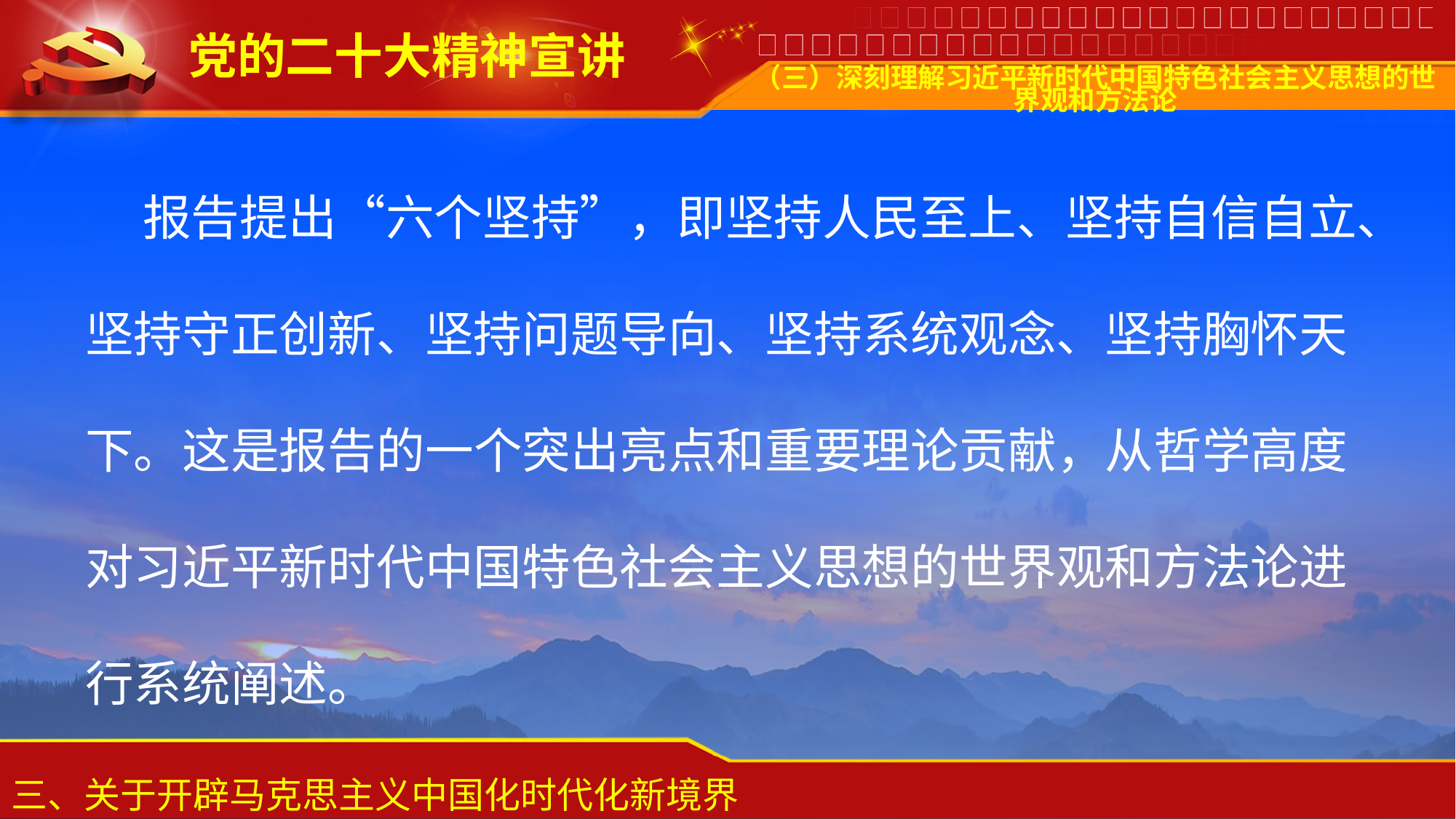

党的二十大精神宣讲
（三）深刻理解习近平新时代中国特色社会主义思想的世界观和方法论
     报告提出“六个坚持”，即坚持人民至上、坚持自信自立、坚持守正创新、坚持问题导向、坚持系统观念、坚持胸怀天下。这是报告的一个突出亮点和重要理论贡献，从哲学高度对习近平新时代中国特色社会主义思想的世界观和方法论进行系统阐述。
三、关于开辟马克思主义中国化时代化新境界